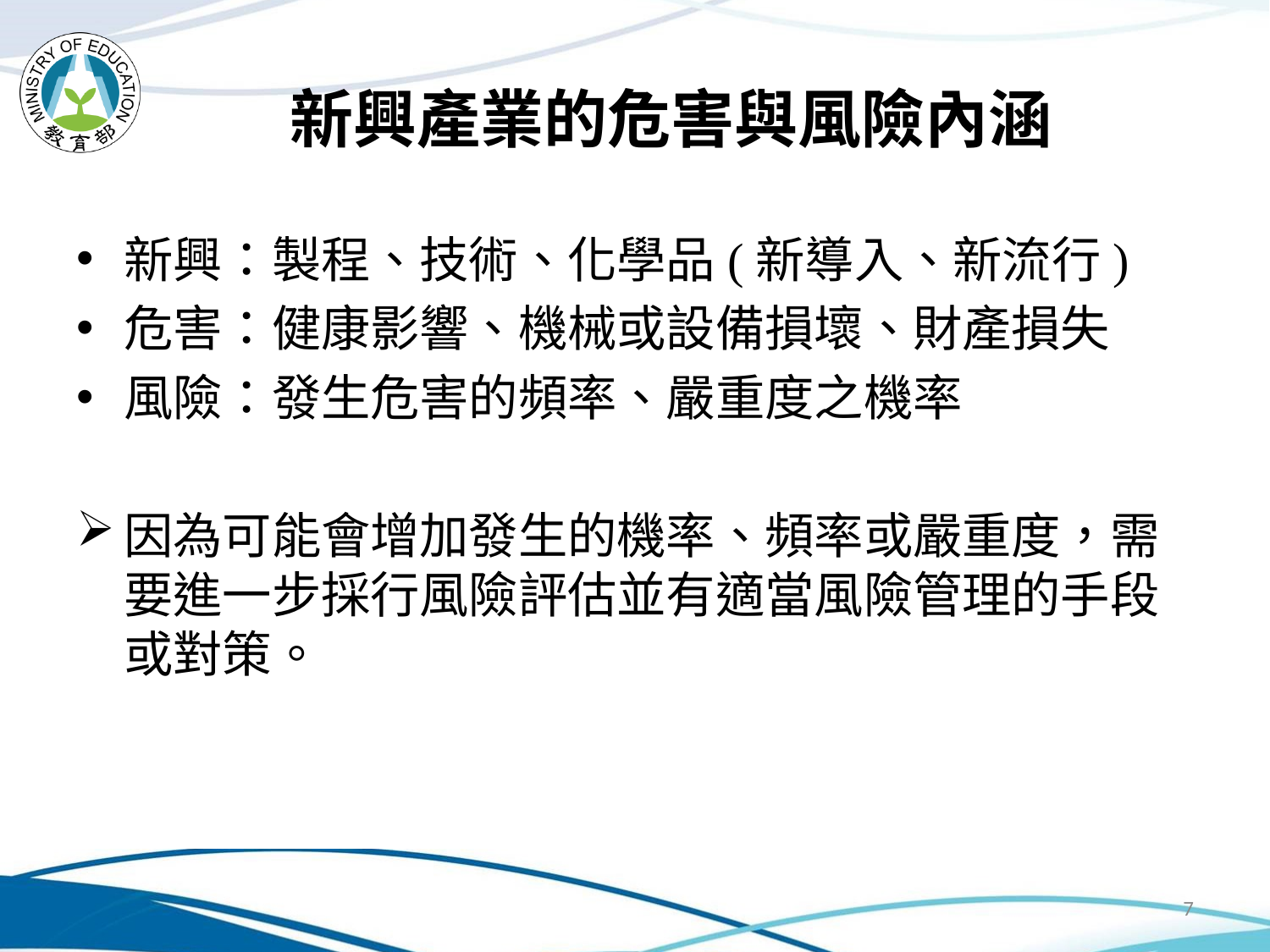

# 新興產業的危害與風險內涵
新興：製程、技術、化學品(新導入、新流行)
危害：健康影響、機械或設備損壞、財產損失
風險：發生危害的頻率、嚴重度之機率

因為可能會增加發生的機率、頻率或嚴重度，需要進一步採行風險評估並有適當風險管理的手段或對策。
7